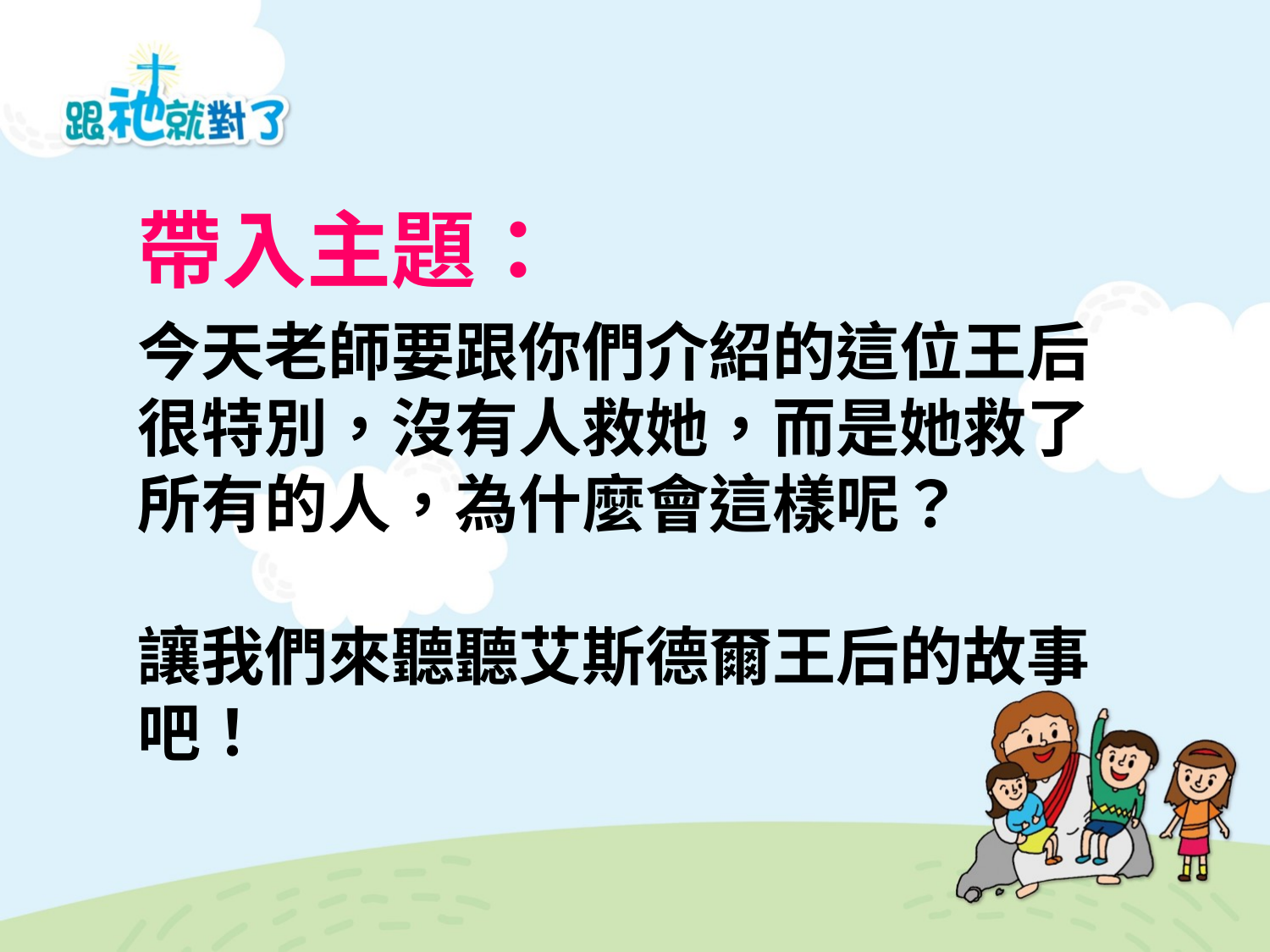

帶入主題：
今天老師要跟你們介紹的這位王后很特別，沒有人救她，而是她救了所有的人，為什麼會這樣呢？

讓我們來聽聽艾斯德爾王后的故事吧！